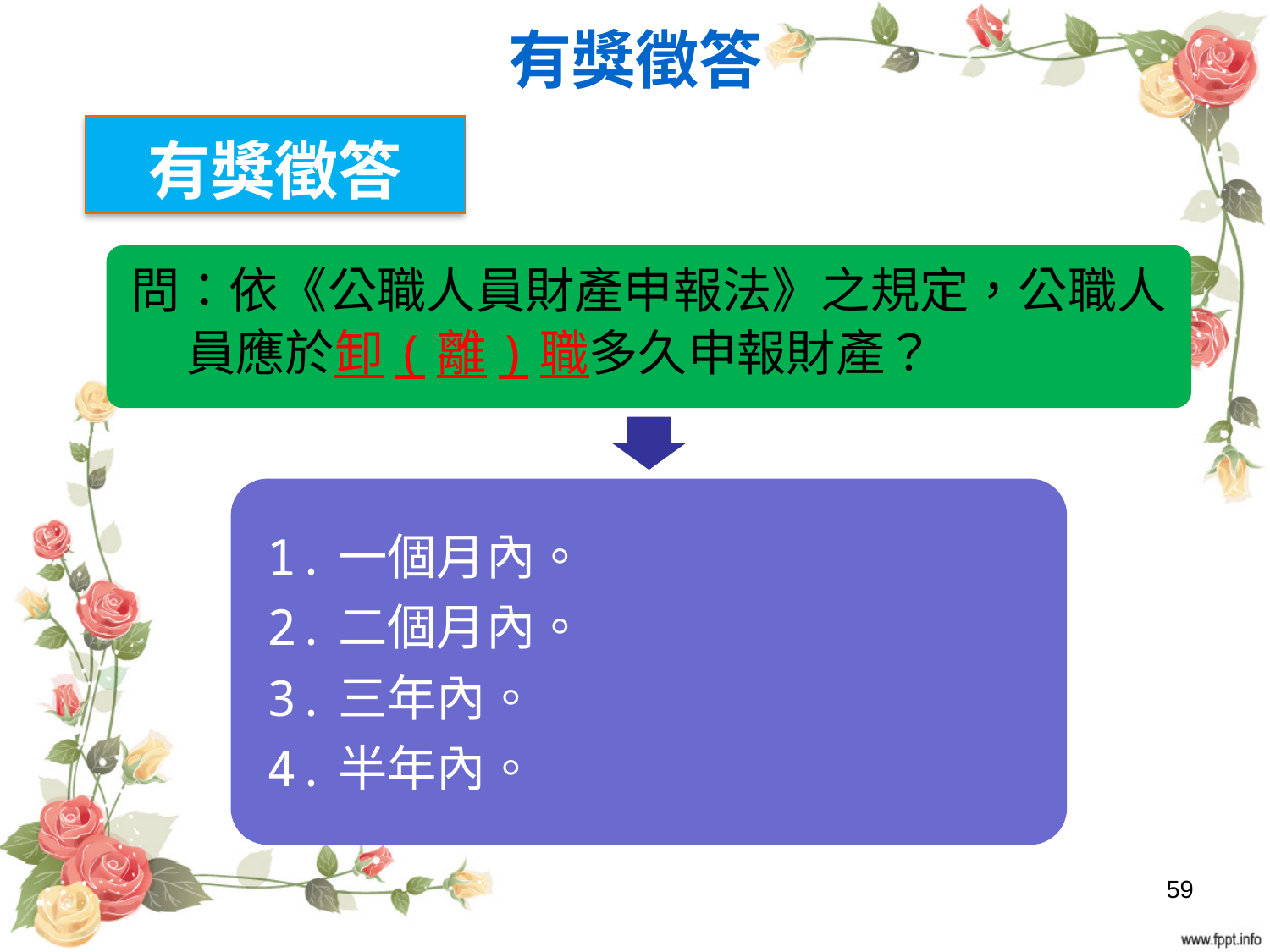

# 有獎徵答
有獎徵答
問：依《公職人員財產申報法》之規定，公職人
    員應於卸(離)職多久申報財產？

1.一個月內。
2.二個月內。
3.三年內。
4.半年內。

59